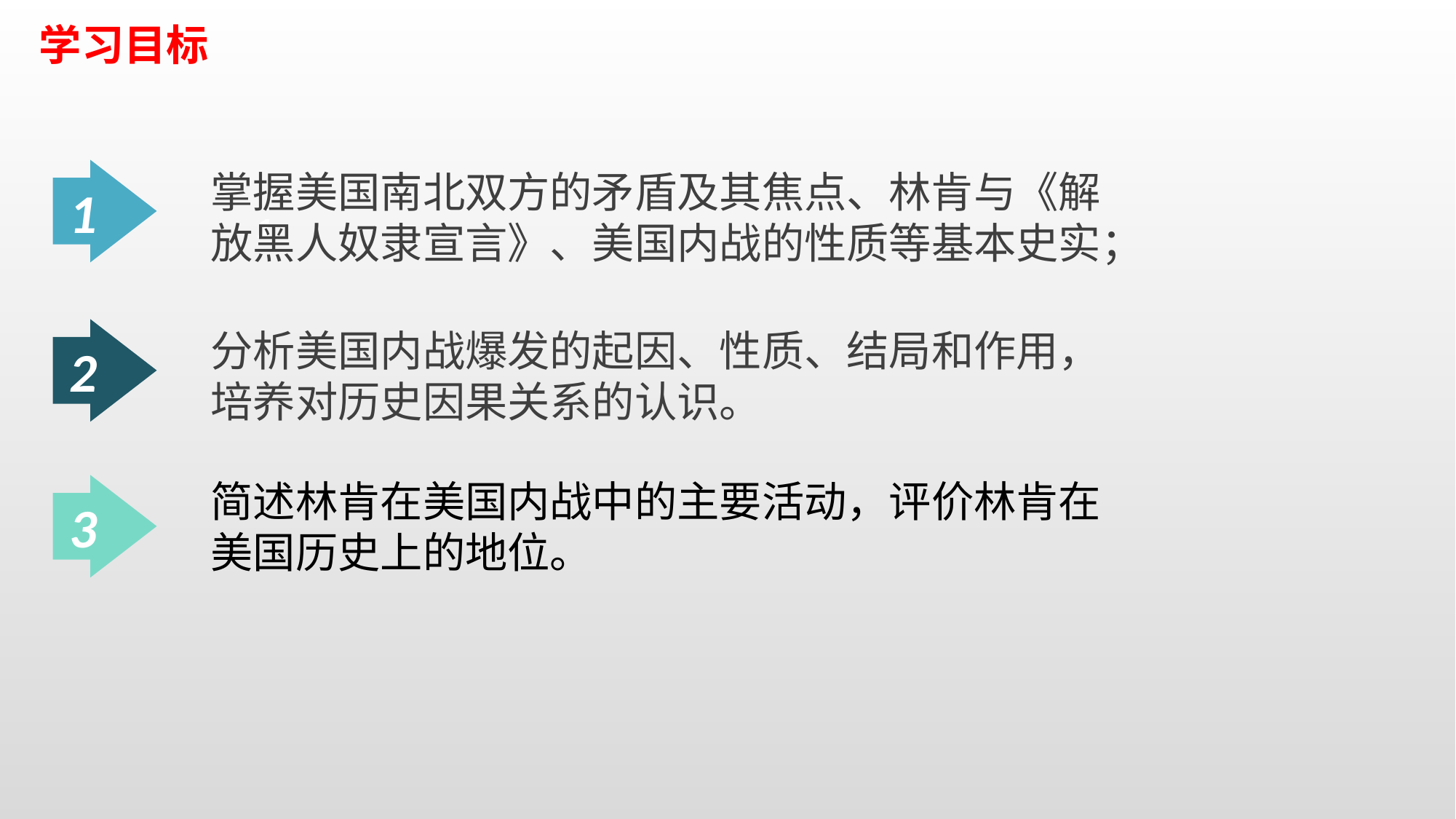

学习目标
1
掌握美国南北双方的矛盾及其焦点、林肯与《解放黑人奴隶宣言》、美国内战的性质等基本史实；
1.
2
分析美国内战爆发的起因、性质、结局和作用，培养对历史因果关系的认识。
简述林肯在美国内战中的主要活动，评价林肯在美国历史上的地位。
3
33